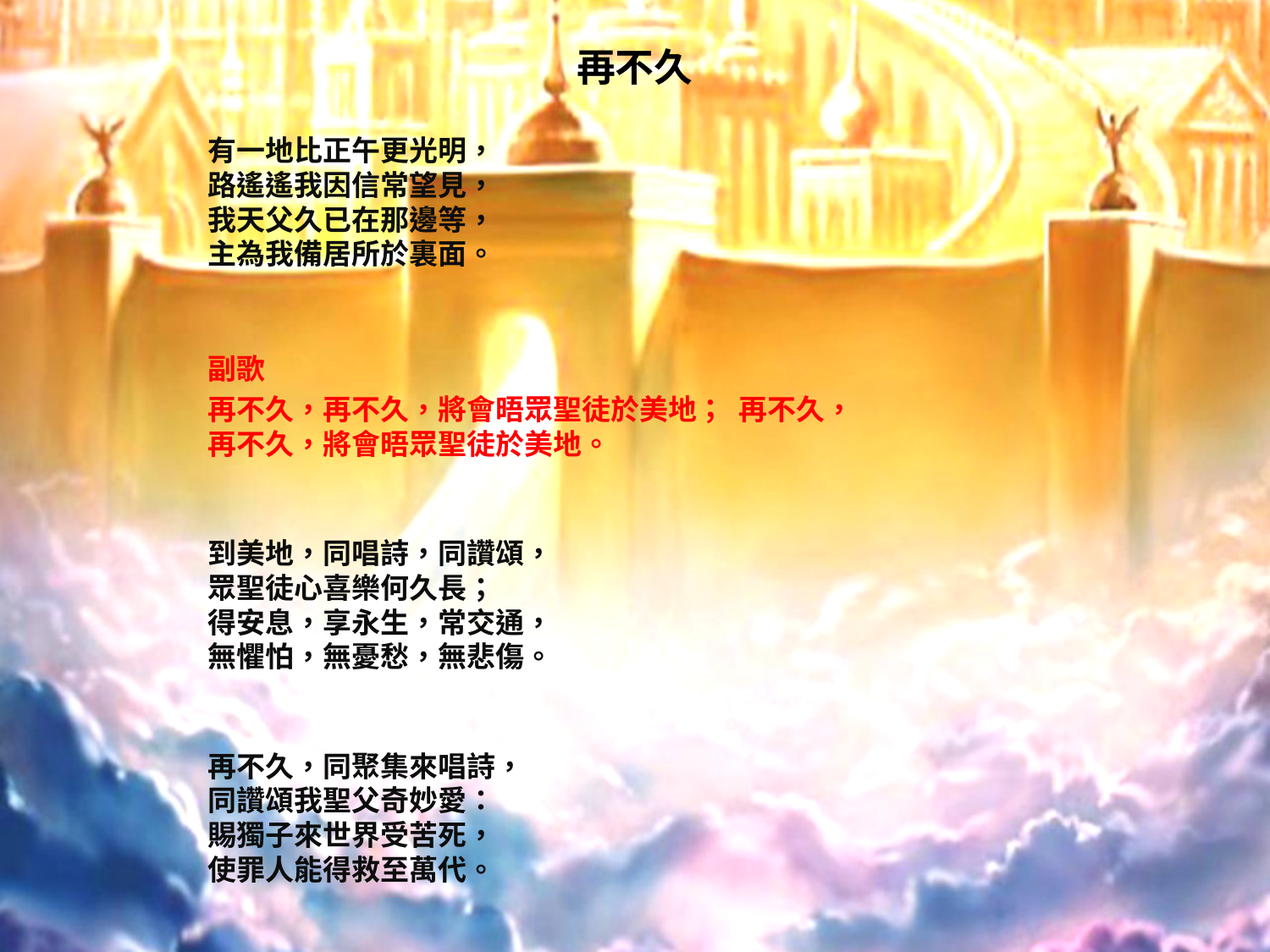

# 再不久
有一地比正午更光明，
路遙遙我因信常望見，
我天父久已在那邊等，
主為我備居所於裏面。

副歌
再不久，再不久，將會晤眾聖徒於美地；  再不久，再不久，將會晤眾聖徒於美地。
到美地，同唱詩，同讚頌，
眾聖徒心喜樂何久長；
得安息，享永生，常交通，
無懼怕，無憂愁，無悲傷。
再不久，同聚集來唱詩，
同讚頌我聖父奇妙愛：
賜獨子來世界受苦死，
使罪人能得救至萬代。